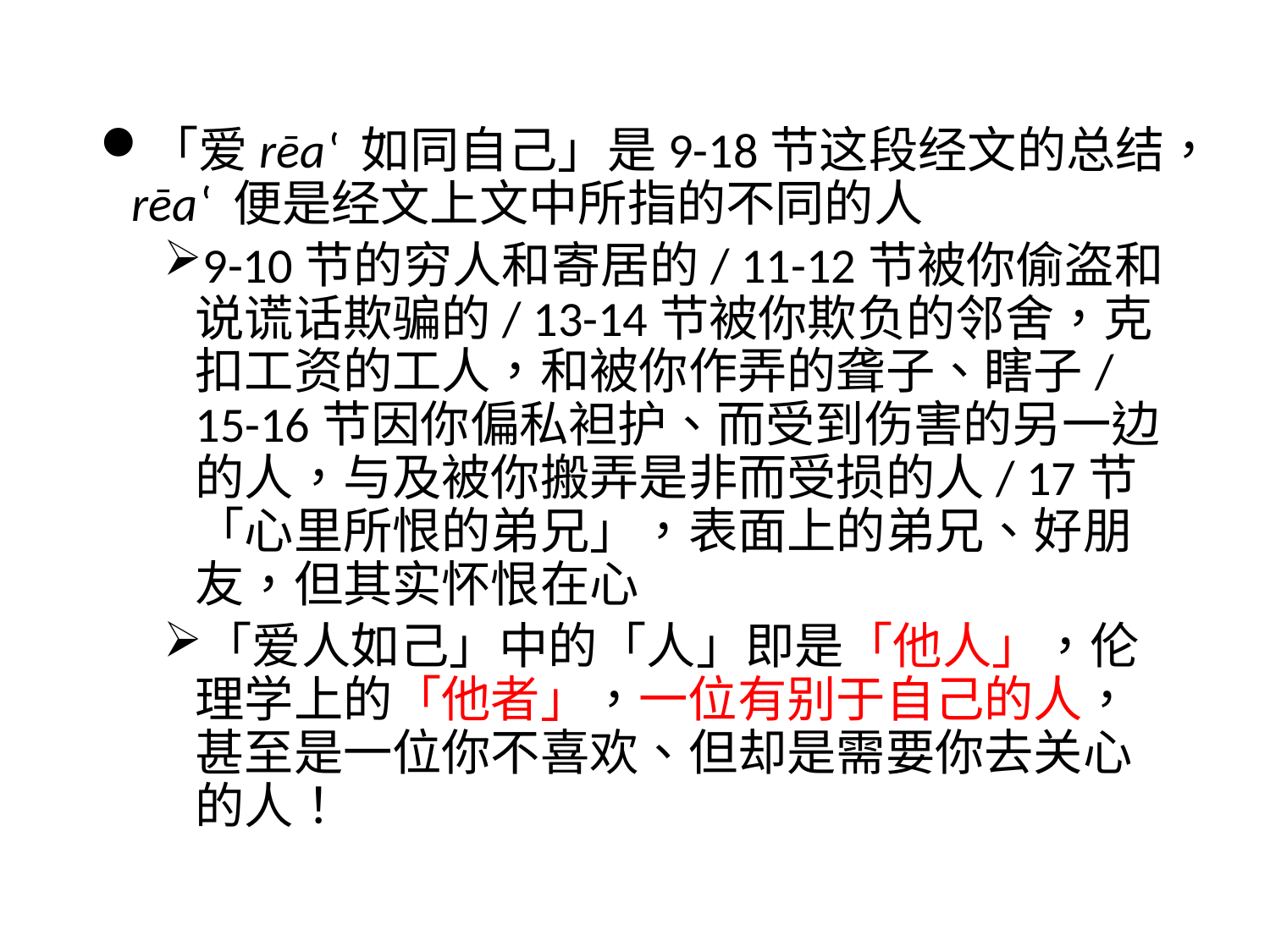

#
「爱rēa‛ 如同自己」是9-18节这段经文的总结，rēa‛ 便是经文上文中所指的不同的人
9-10节的穷人和寄居的/ 11-12节被你偷盗和说谎话欺骗的/ 13-14节被你欺负的邻舍，克扣工资的工人，和被你作弄的聋子、瞎子/ 15-16节因你偏私袒护、而受到伤害的另一边的人，与及被你搬弄是非而受损的人/ 17节「心里所恨的弟兄」，表面上的弟兄、好朋友，但其实怀恨在心
「爱人如己」中的「人」即是「他人」，伦理学上的「他者」，一位有别于自己的人，甚至是一位你不喜欢、但却是需要你去关心的人！